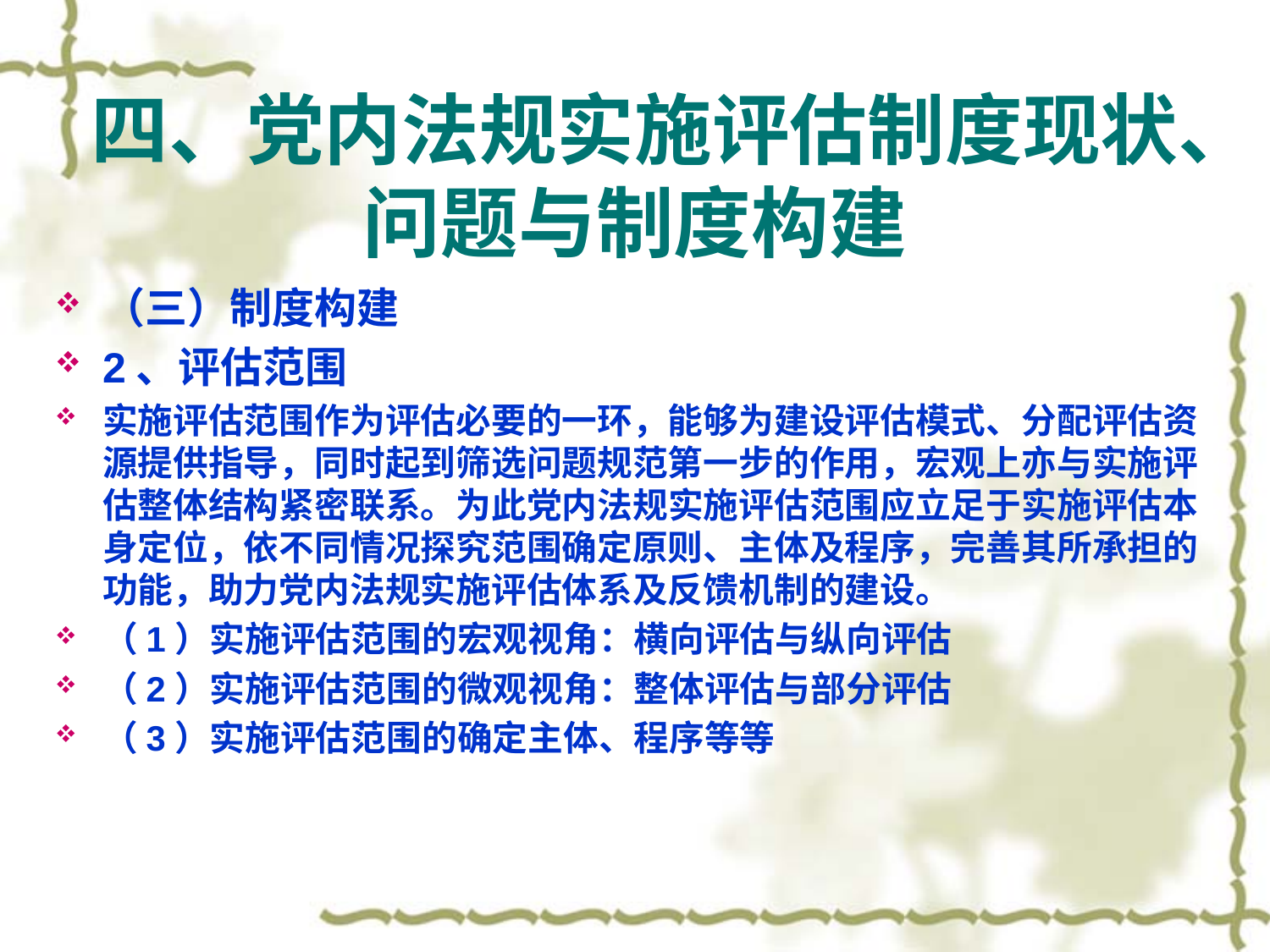

# 四、党内法规实施评估制度现状、问题与制度构建
（三）制度构建
2、评估范围
实施评估范围作为评估必要的一环，能够为建设评估模式、分配评估资源提供指导，同时起到筛选问题规范第一步的作用，宏观上亦与实施评估整体结构紧密联系。为此党内法规实施评估范围应立足于实施评估本身定位，依不同情况探究范围确定原则、主体及程序，完善其所承担的功能，助力党内法规实施评估体系及反馈机制的建设。
（1）实施评估范围的宏观视角：横向评估与纵向评估
（2）实施评估范围的微观视角：整体评估与部分评估
（3）实施评估范围的确定主体、程序等等